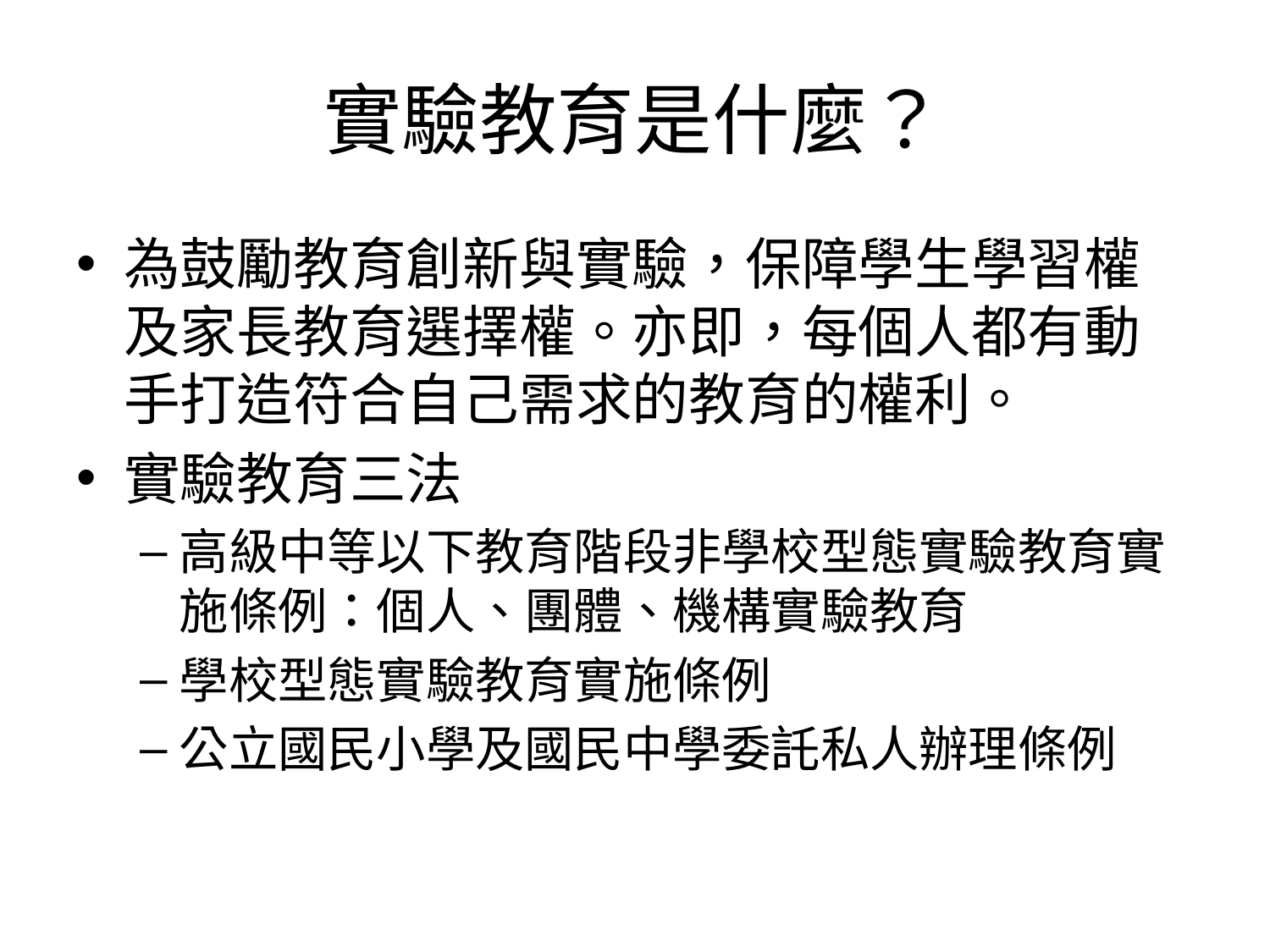

# 實驗教育是什麼？
為鼓勵教育創新與實驗，保障學生學習權及家長教育選擇權。亦即，每個人都有動手打造符合自己需求的教育的權利。
實驗教育三法
高級中等以下教育階段非學校型態實驗教育實施條例：個人、團體、機構實驗教育
學校型態實驗教育實施條例
公立國民小學及國民中學委託私人辦理條例